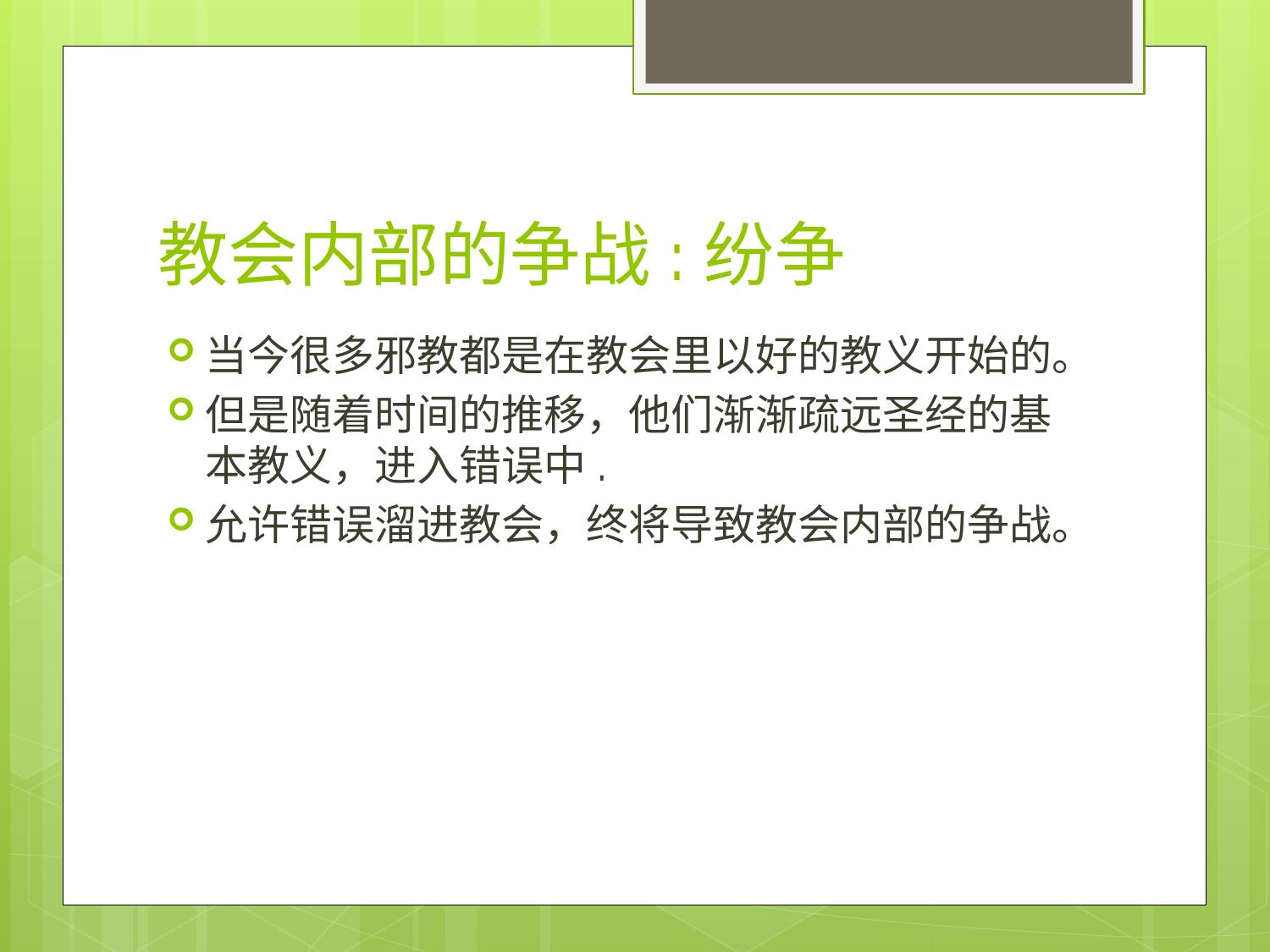

# 教会内部的争战:纷争
当今很多邪教都是在教会里以好的教义开始的。
但是随着时间的推移，他们渐渐疏远圣经的基本教义，进入错误中.
允许错误溜进教会，终将导致教会内部的争战。